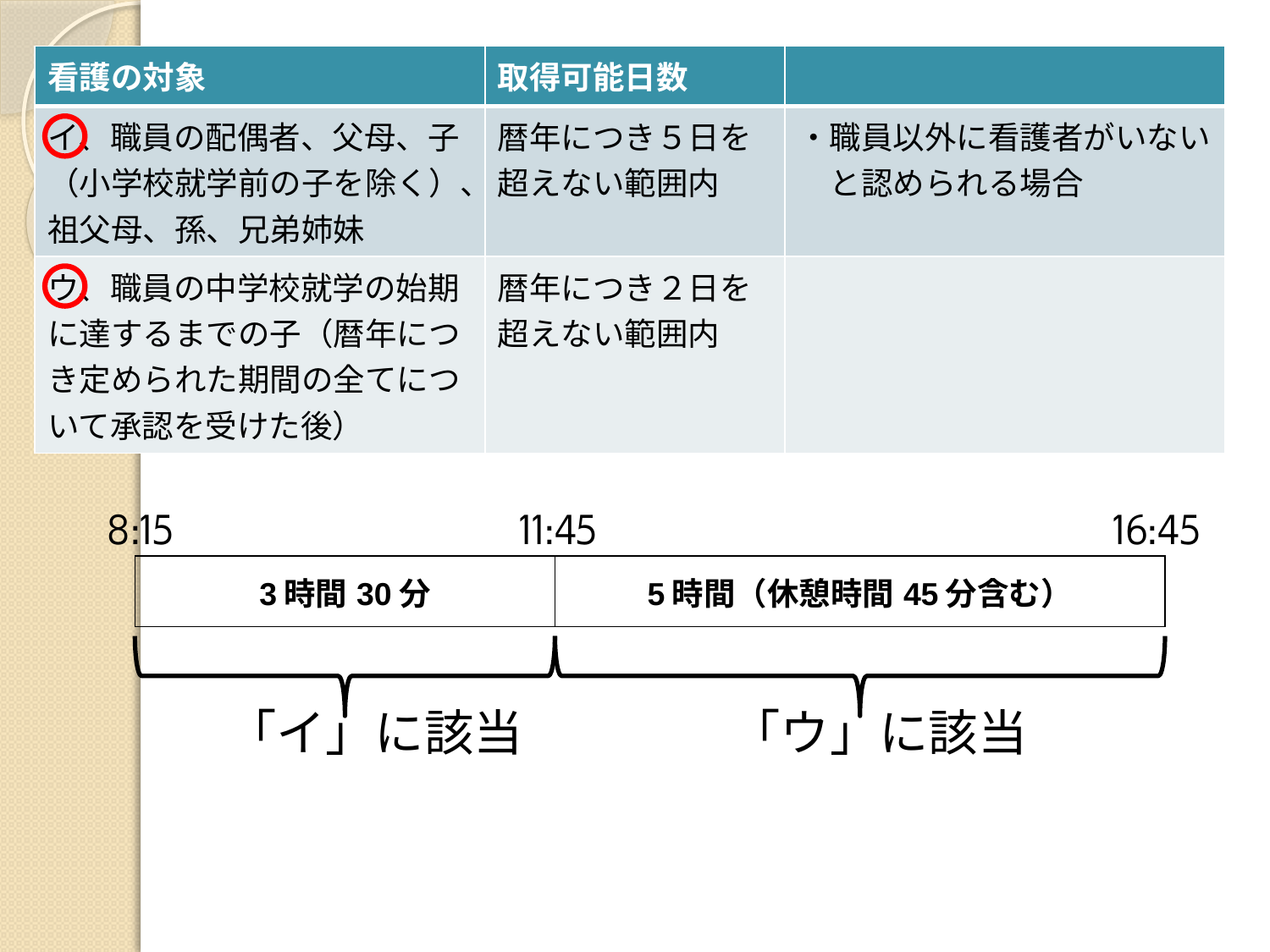

| 看護の対象 | 取得可能日数 |  |
| --- | --- | --- |
| イ、職員の配偶者、父母、子（小学校就学前の子を除く）、祖父母、孫、兄弟姉妹 | 暦年につき５日を超えない範囲内 | ・職員以外に看護者がいない 　と認められる場合 |
| ウ、職員の中学校就学の始期に達するまでの子（暦年につき定められた期間の全てについて承認を受けた後） | 暦年につき２日を超えない範囲内 |  |

8:15　　　　　　　　　　11:45 　　　　　　 　　　 　　　　　　16:45
| 3時間30分 | 5時間（休憩時間45分含む） |
| --- | --- |
# 「イ」に該当　　 　　「ウ」に該当